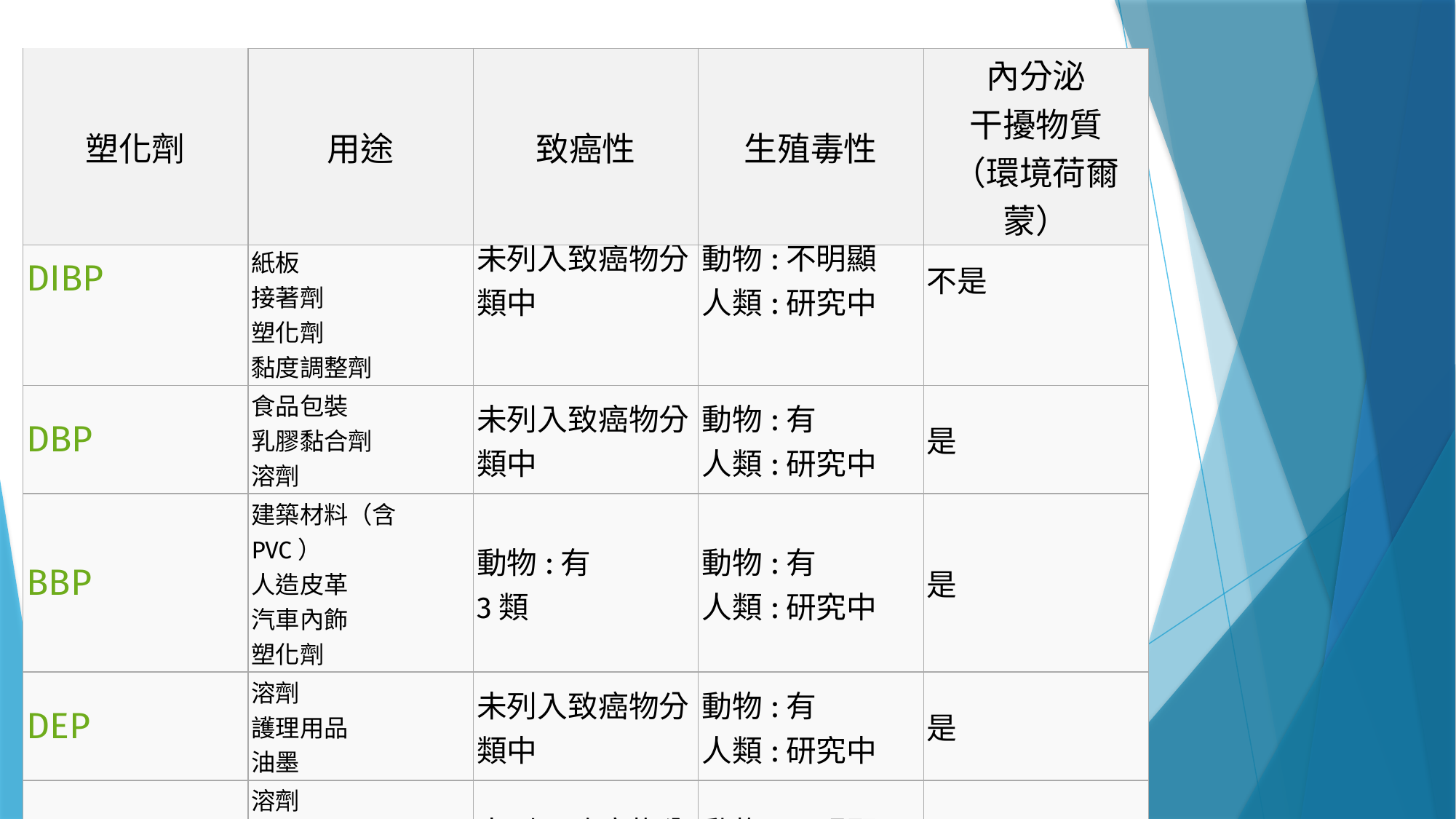

| 塑化劑 | 用途 | 致癌性 | 生殖毒性 | 內分泌 干擾物質 （環境荷爾蒙） |
| --- | --- | --- | --- | --- |
| DIBP | 油漆 紙漿 紙板 接著劑 塑化劑 黏度調整劑 | 未列入致癌物分類中 | 動物:不明顯 人類:研究中 | 不是 |
| --- | --- | --- | --- | --- |
| DBP | 食品包裝 乳膠黏合劑 溶劑 | 未列入致癌物分類中 | 動物:有 人類:研究中 | 是 |
| BBP | 建築材料（含PVC） 人造皮革 汽車內飾 塑化劑 | 動物:有 3類 | 動物:有 人類:研究中 | 是 |
| DEP | 溶劑 護理用品 油墨 | 未列入致癌物分類中 | 動物:有 人類:研究中 | 是 |
| DMP | 溶劑 個人衛生用品 護理用品 油墨 | 未列入致癌物分類中 | 動物:不明顯 人類:研究中 | 不是 |